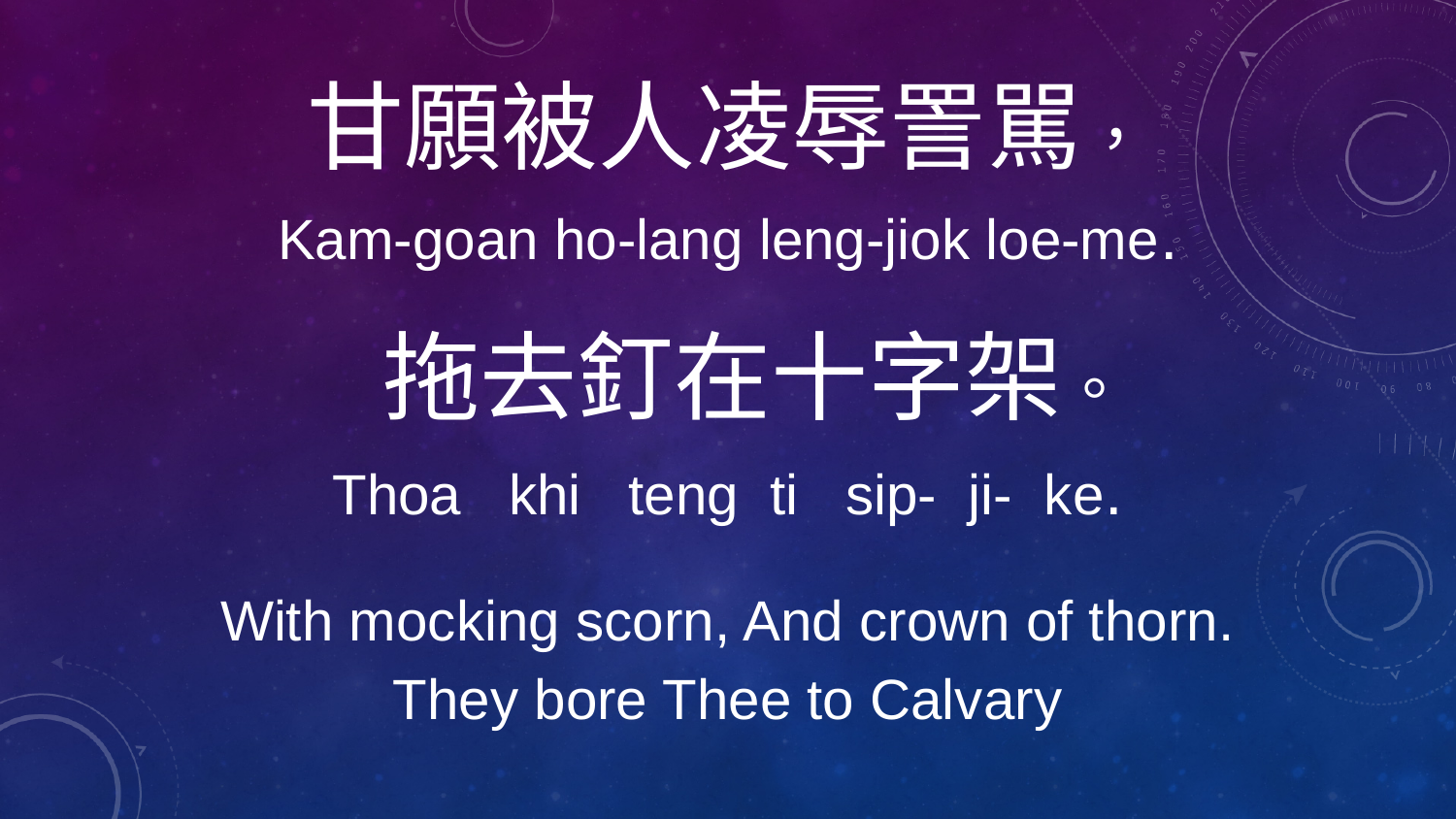

甘願被人凌辱詈駡，
Kam-goan ho-lang leng-jiok loe-me.
 拖去釘在十字架。
Thoa   khi   teng  ti   sip-  ji-  ke.

With mocking scorn, And crown of thorn.
They bore Thee to Calvary